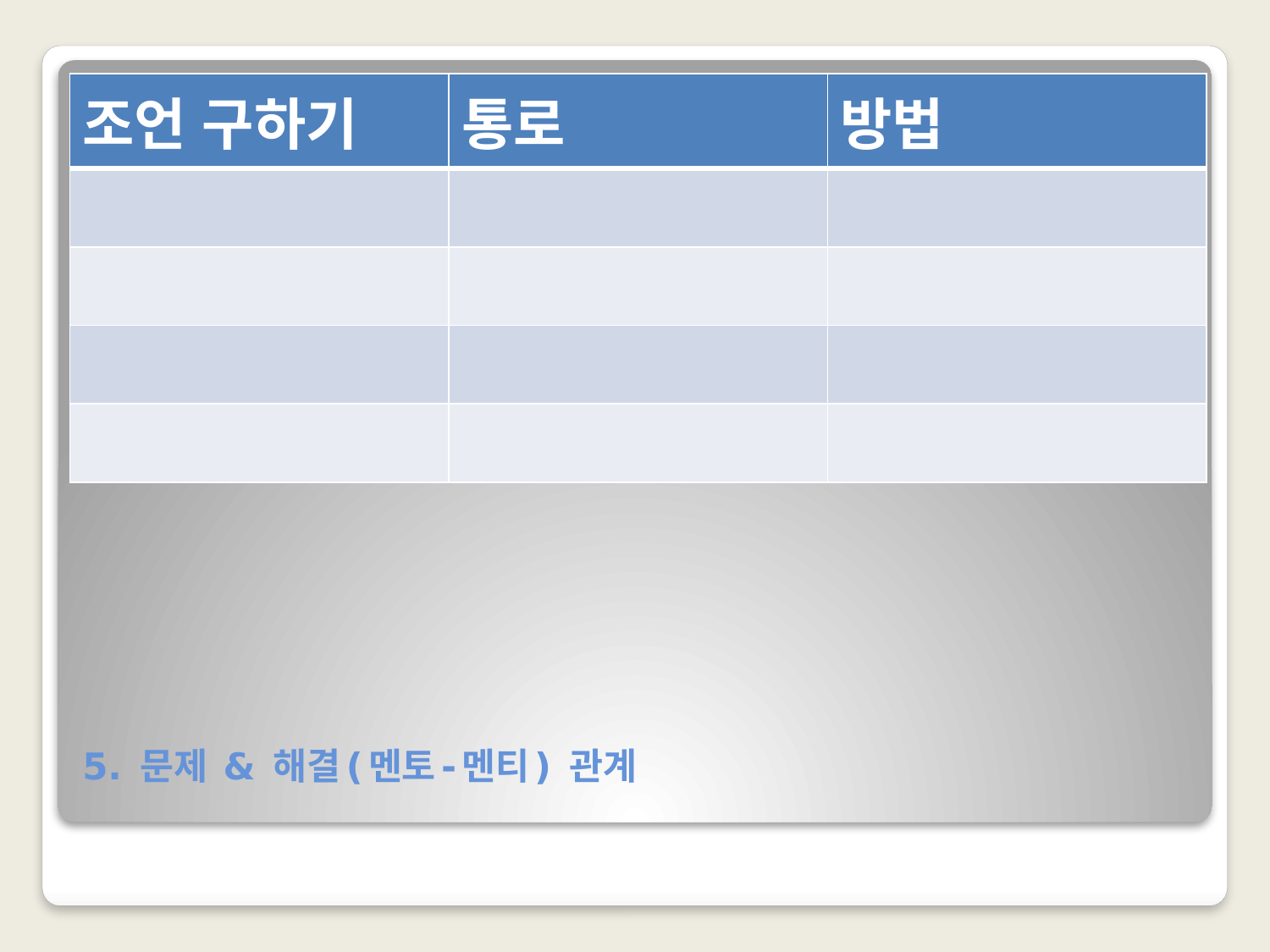

| 조언 구하기 | 통로 | 방법 |
| --- | --- | --- |
|  |  |  |
|  |  |  |
|  |  |  |
|  |  |  |
# 5. 문제 & 해결(멘토-멘티) 관계